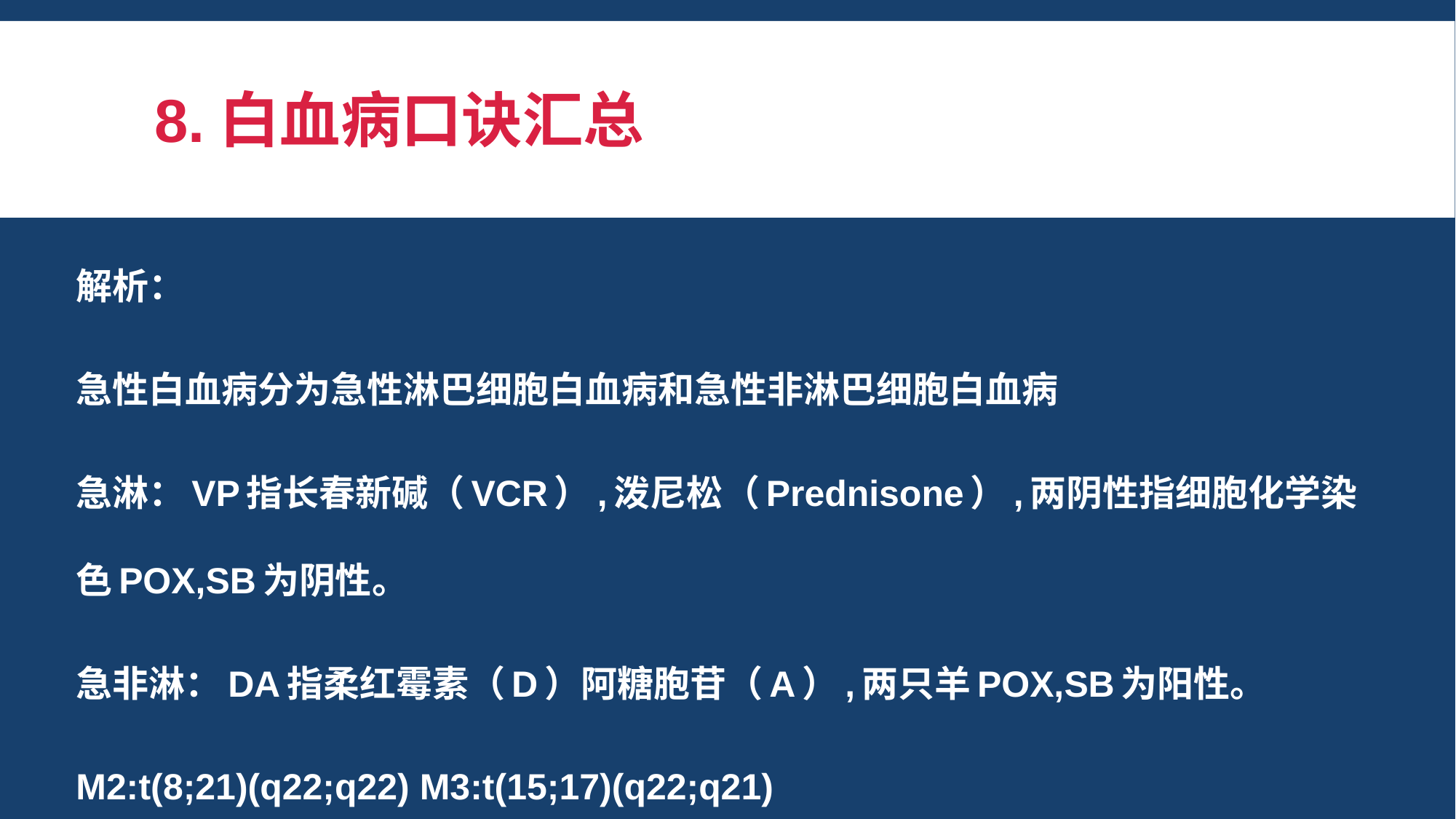

# 8.白血病口诀汇总
解析：
急性白血病分为急性淋巴细胞白血病和急性非淋巴细胞白血病
急淋：VP指长春新碱（VCR）,泼尼松（Prednisone）,两阴性指细胞化学染色POX,SB为阴性。
急非淋：DA指柔红霉素（D）阿糖胞苷（A）,两只羊POX,SB为阳性。
M2:t(8;21)(q22;q22) M3:t(15;17)(q22;q21)